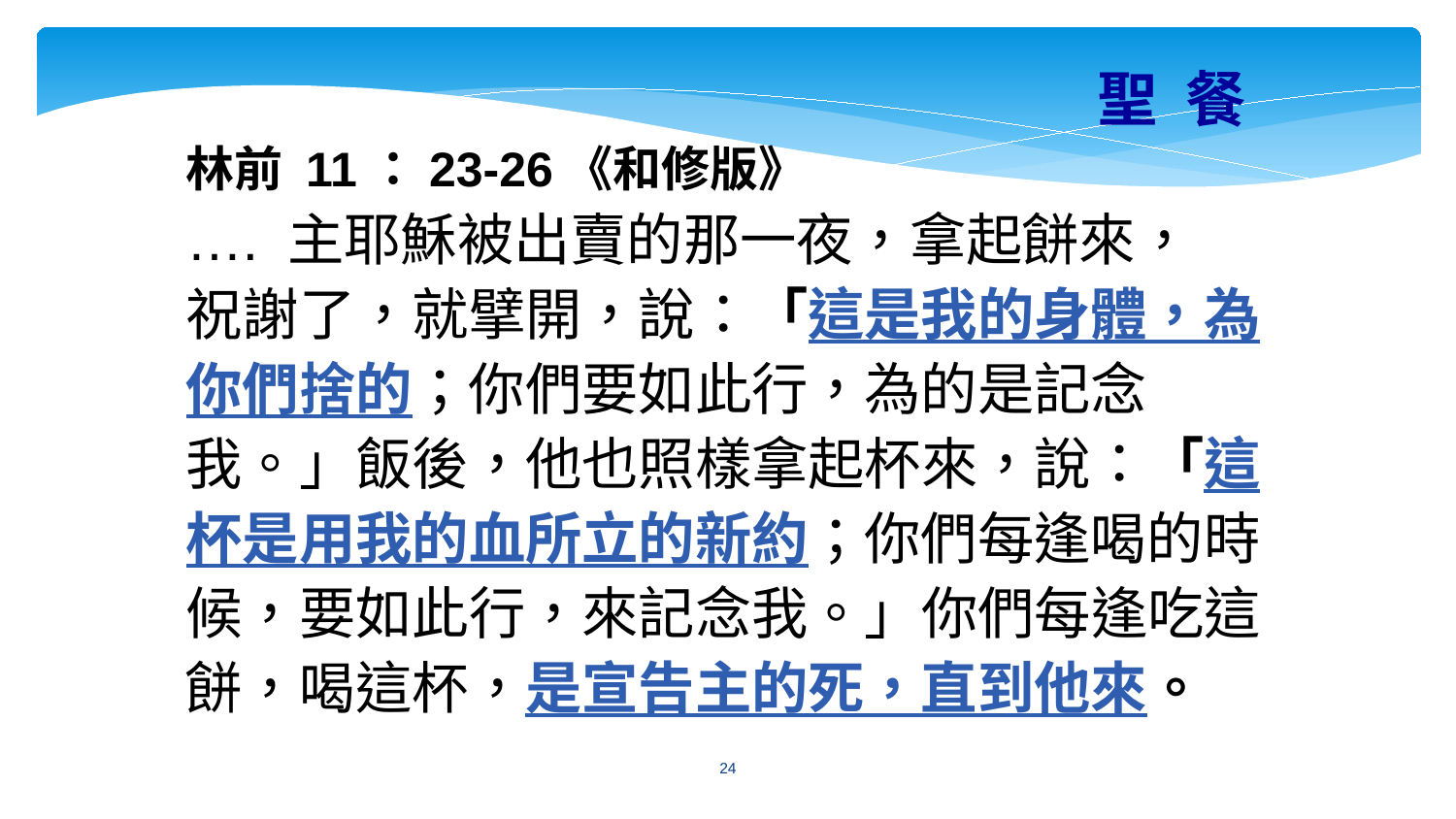

聖  餐
林前 11：23-26《和修版》
…. 主耶穌被出賣的那一夜，拿起餅來，
祝謝了，就擘開，說：「這是我的身體，為你們捨的；你們要如此行，為的是記念我。」飯後，他也照樣拿起杯來，說：「這杯是用我的血所立的新約；你們每逢喝的時候，要如此行，來記念我。」你們每逢吃這餅，喝這杯，是宣告主的死，直到他來。
24